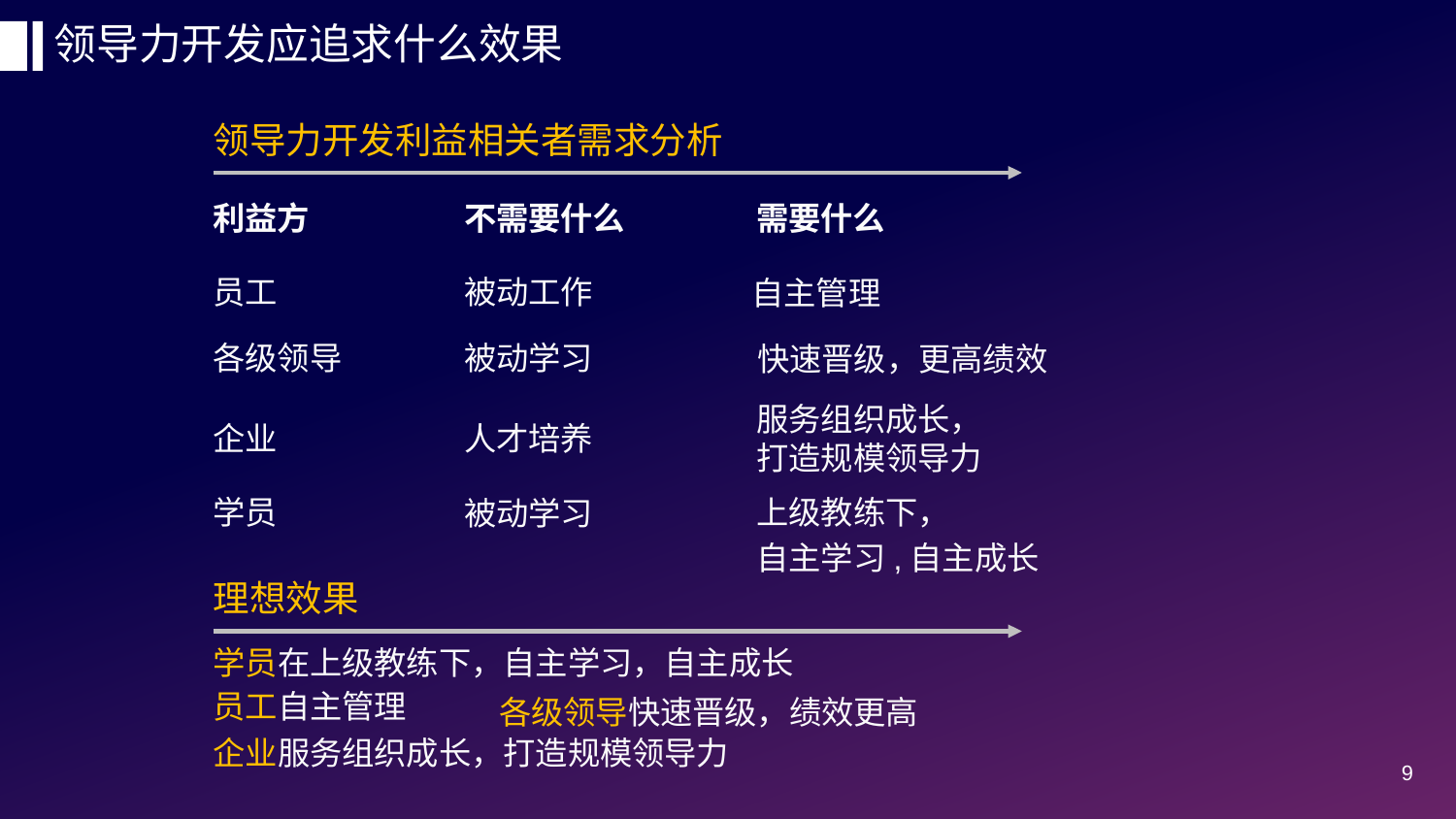

领导力开发应追求什么效果

领导力开发利益相关者需求分析
利益方
不需要什么
需要什么
员工
被动工作
自主管理
被动学习
各级领导
快速晋级，更高绩效
服务组织成长，打造规模领导力
企业
人才培养
上级教练下，
自主学习,自主成长
学员
被动学习
理想效果
学员在上级教练下，自主学习，自主成长
员工自主管理
各级领导快速晋级，绩效更高
企业服务组织成长，打造规模领导力
9